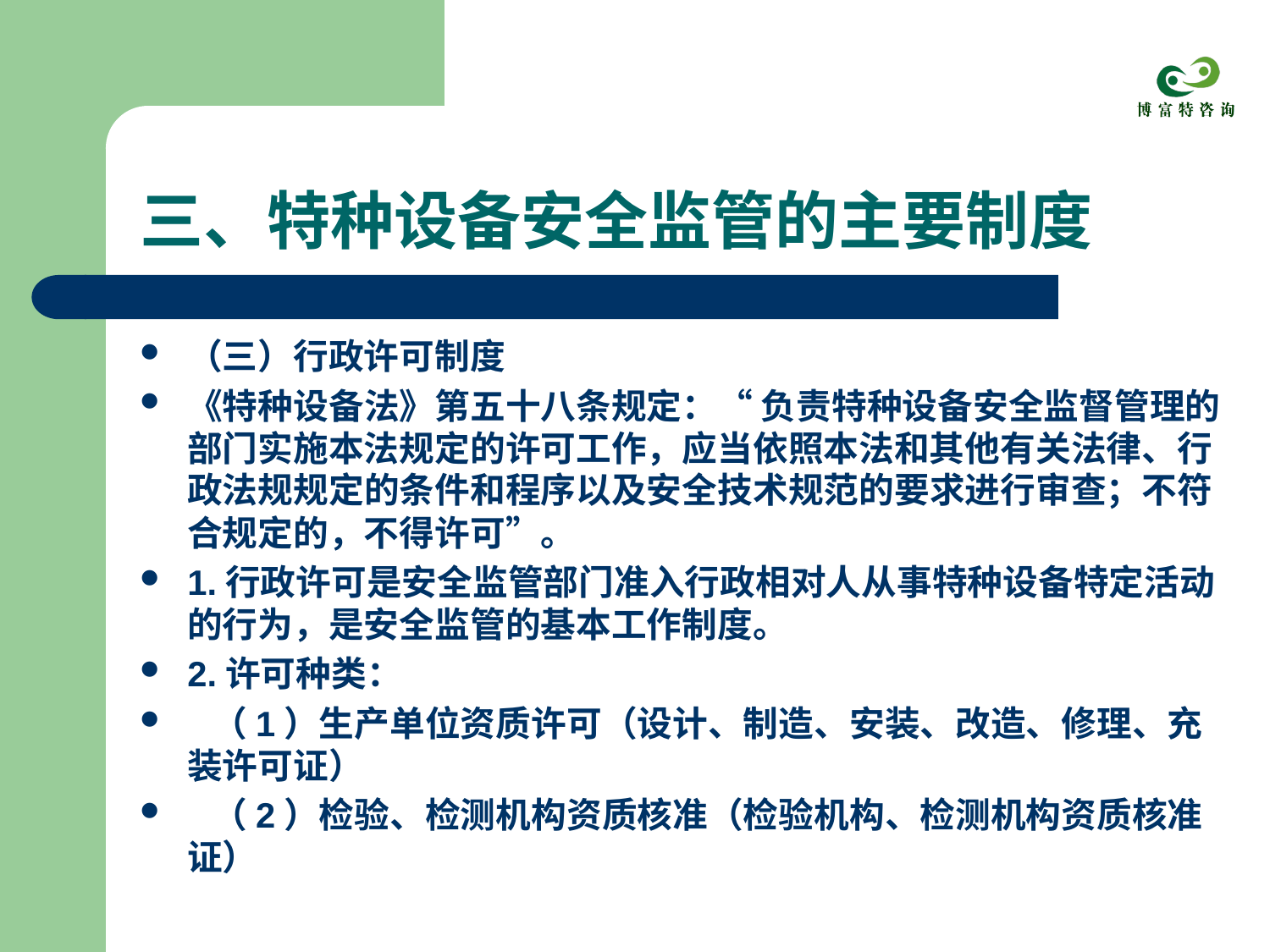

# 三、特种设备安全监管的主要制度
（三）行政许可制度
《特种设备法》第五十八条规定：“ 负责特种设备安全监督管理的部门实施本法规定的许可工作，应当依照本法和其他有关法律、行政法规规定的条件和程序以及安全技术规范的要求进行审查；不符合规定的，不得许可”。
1.行政许可是安全监管部门准入行政相对人从事特种设备特定活动的行为，是安全监管的基本工作制度。
2.许可种类：
  （1）生产单位资质许可（设计、制造、安装、改造、修理、充装许可证）
  （2）检验、检测机构资质核准（检验机构、检测机构资质核准证）